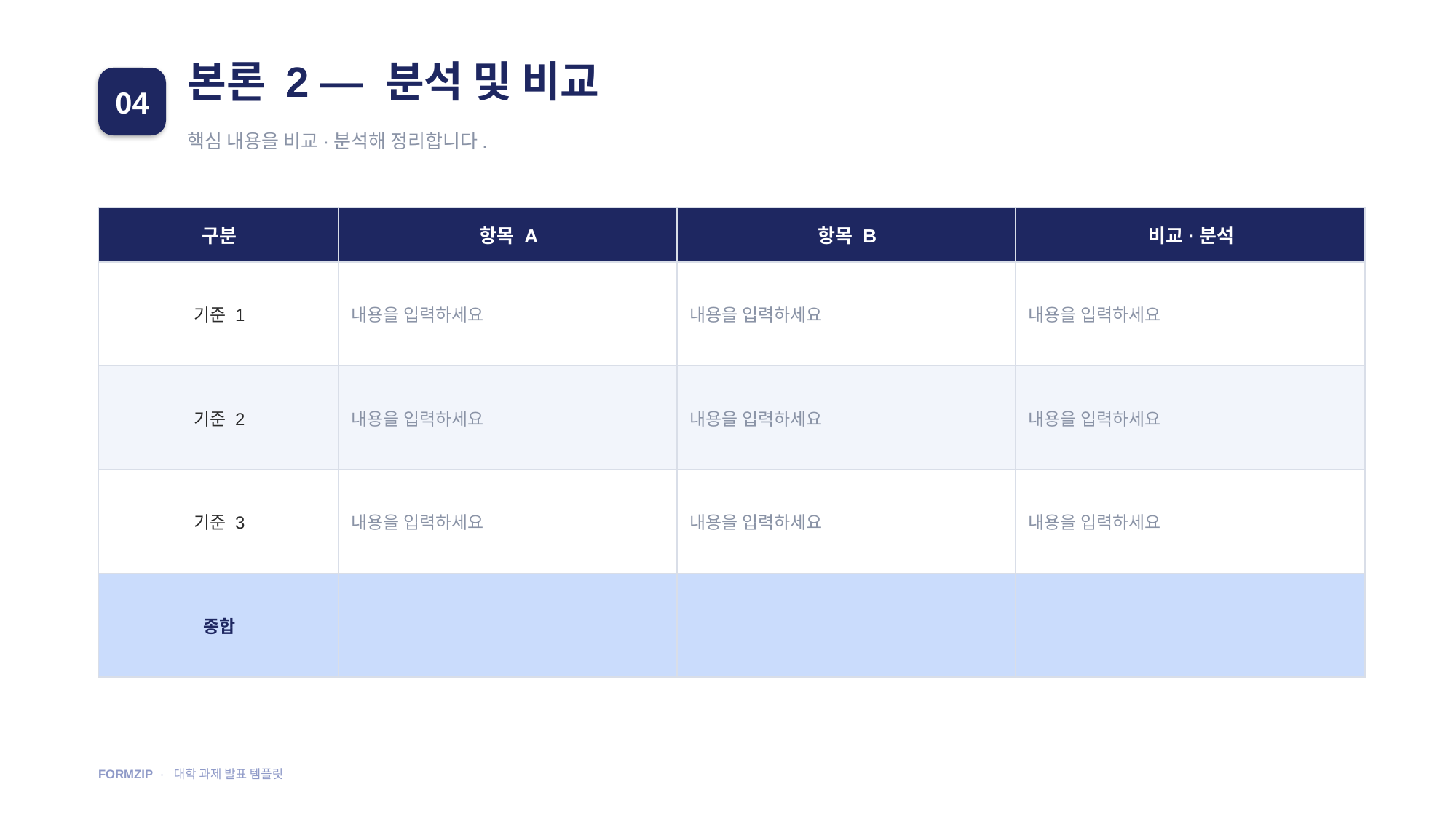

본론 2 — 분석 및 비교
04
핵심 내용을 비교·분석해 정리합니다.
| 구분 | 항목 A | 항목 B | 비교·분석 |
| --- | --- | --- | --- |
| 기준 1 | 내용을 입력하세요 | 내용을 입력하세요 | 내용을 입력하세요 |
| 기준 2 | 내용을 입력하세요 | 내용을 입력하세요 | 내용을 입력하세요 |
| 기준 3 | 내용을 입력하세요 | 내용을 입력하세요 | 내용을 입력하세요 |
| 종합 |  |  |  |
FORMZIP  ·  대학 과제 발표 템플릿